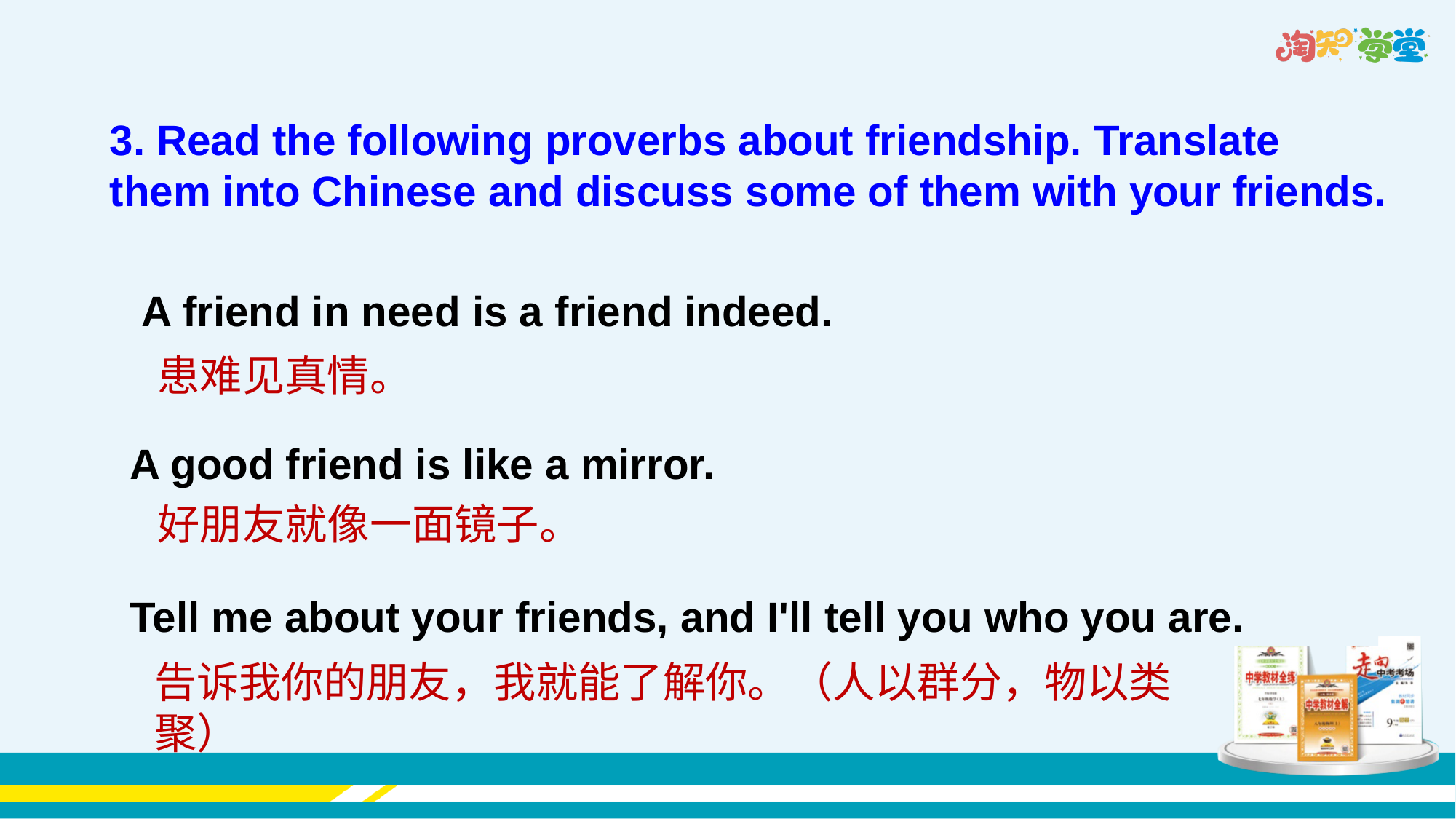

3. Read the following proverbs about friendship. Translate
them into Chinese and discuss some of them with your friends.
 A friend in need is a friend indeed.

A good friend is like a mirror.

Tell me about your friends, and I'll tell you who you are.
患难见真情。
好朋友就像一面镜子。
告诉我你的朋友，我就能了解你。（人以群分，物以类聚）